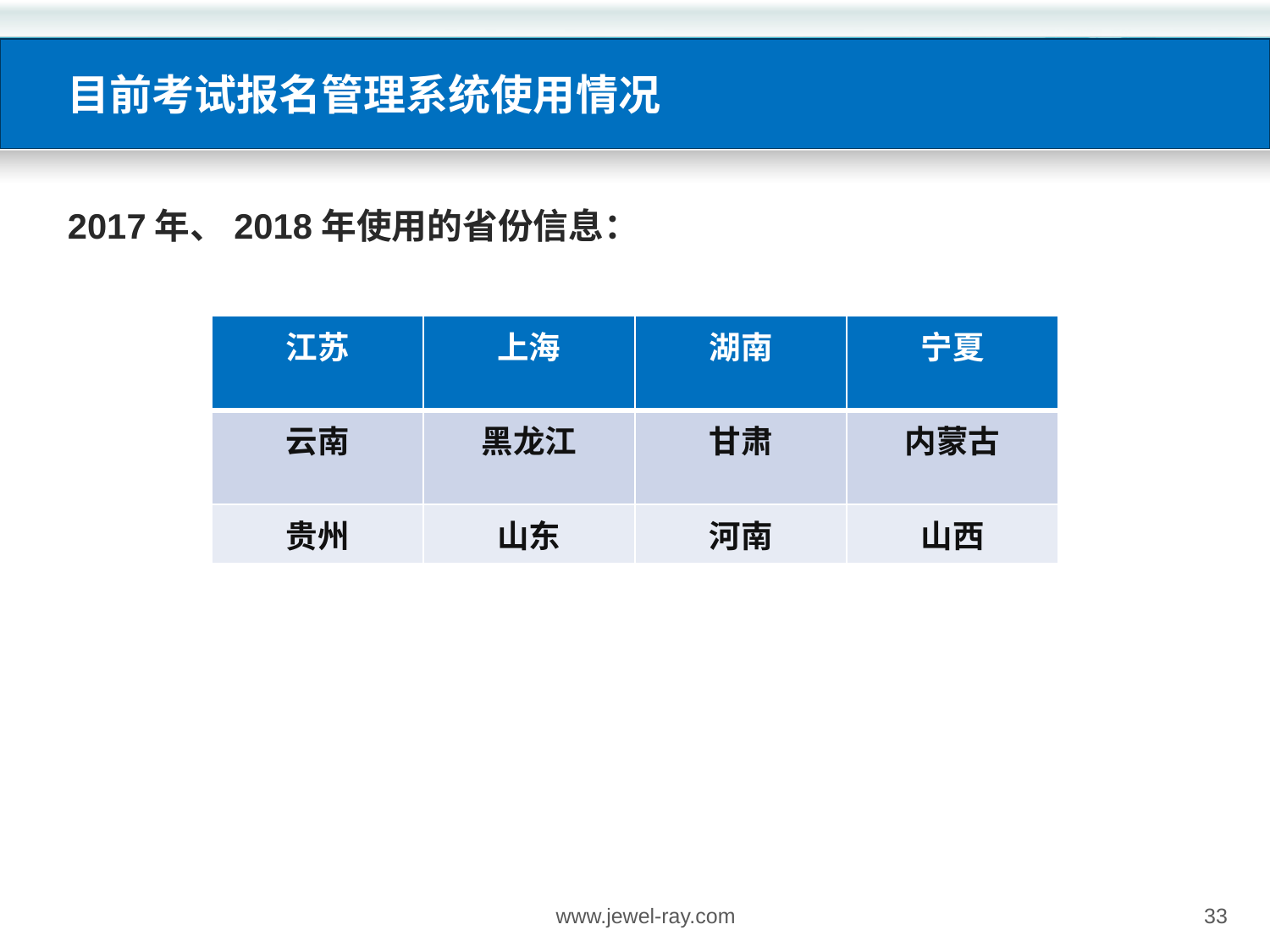

# 目前考试报名管理系统使用情况
2017年、2018年使用的省份信息：
| 江苏 | 上海 | 湖南 | 宁夏 |
| --- | --- | --- | --- |
| 云南 | 黑龙江 | 甘肃 | 内蒙古 |
| 贵州 | 山东 | 河南 | 山西 |